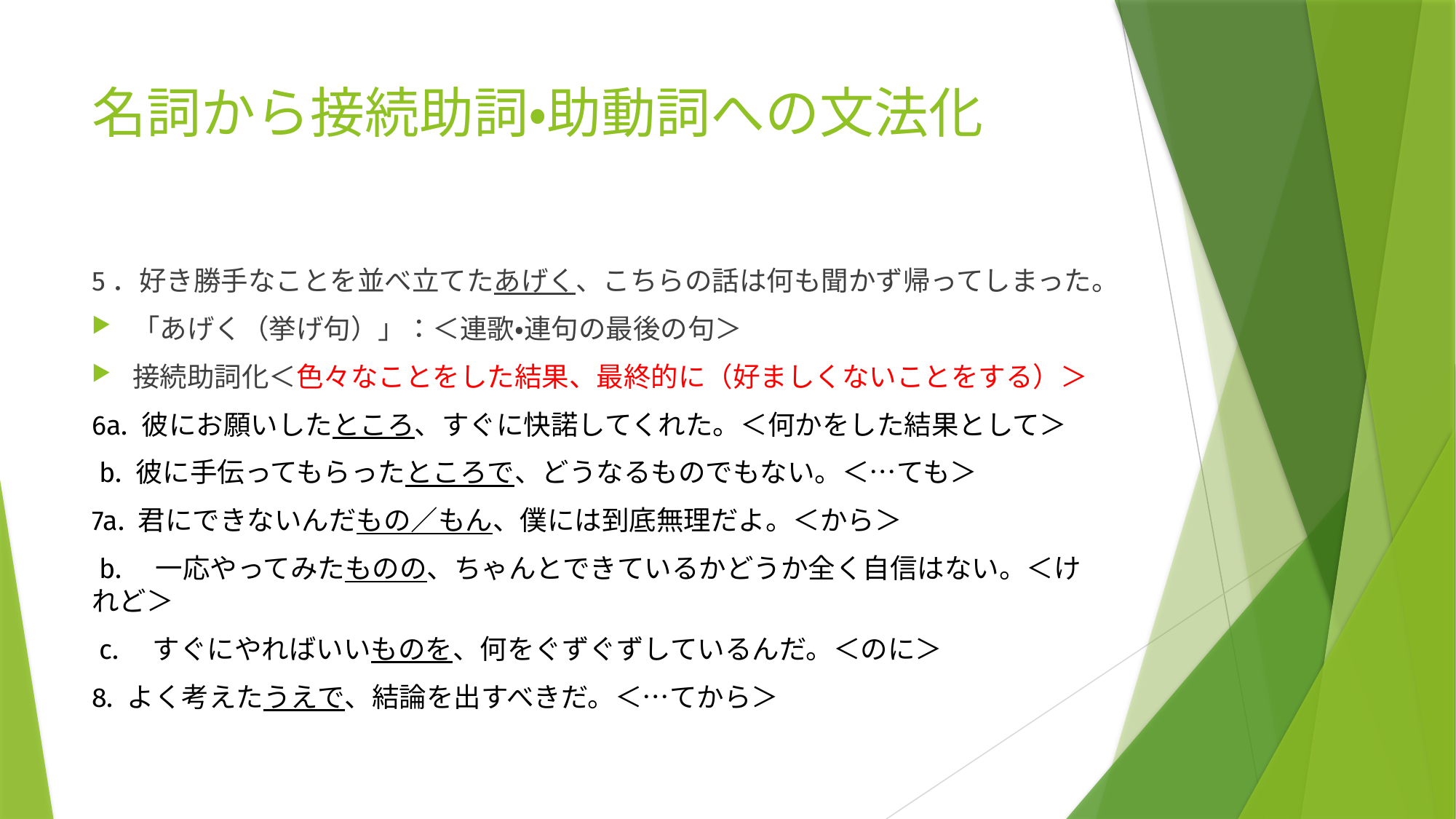

# 名詞から接続助詞・助動詞への文法化
5．好き勝手なことを並べ立てたあげく、こちらの話は何も聞かず帰ってしまった。
「あげく（挙げ句）」：＜連歌・連句の最後の句＞
接続助詞化＜色々なことをした結果、最終的に（好ましくないことをする）＞
6a. 彼にお願いしたところ、すぐに快諾してくれた。＜何かをした結果として＞
 b. 彼に手伝ってもらったところで、どうなるものでもない。＜…ても＞
7a. 君にできないんだもの／もん、僕には到底無理だよ。＜から＞
 b.　一応やってみたものの、ちゃんとできているかどうか全く自信はない。＜けれど＞
 c.　すぐにやればいいものを、何をぐずぐずしているんだ。＜のに＞
8. よく考えたうえで、結論を出すべきだ。＜…てから＞